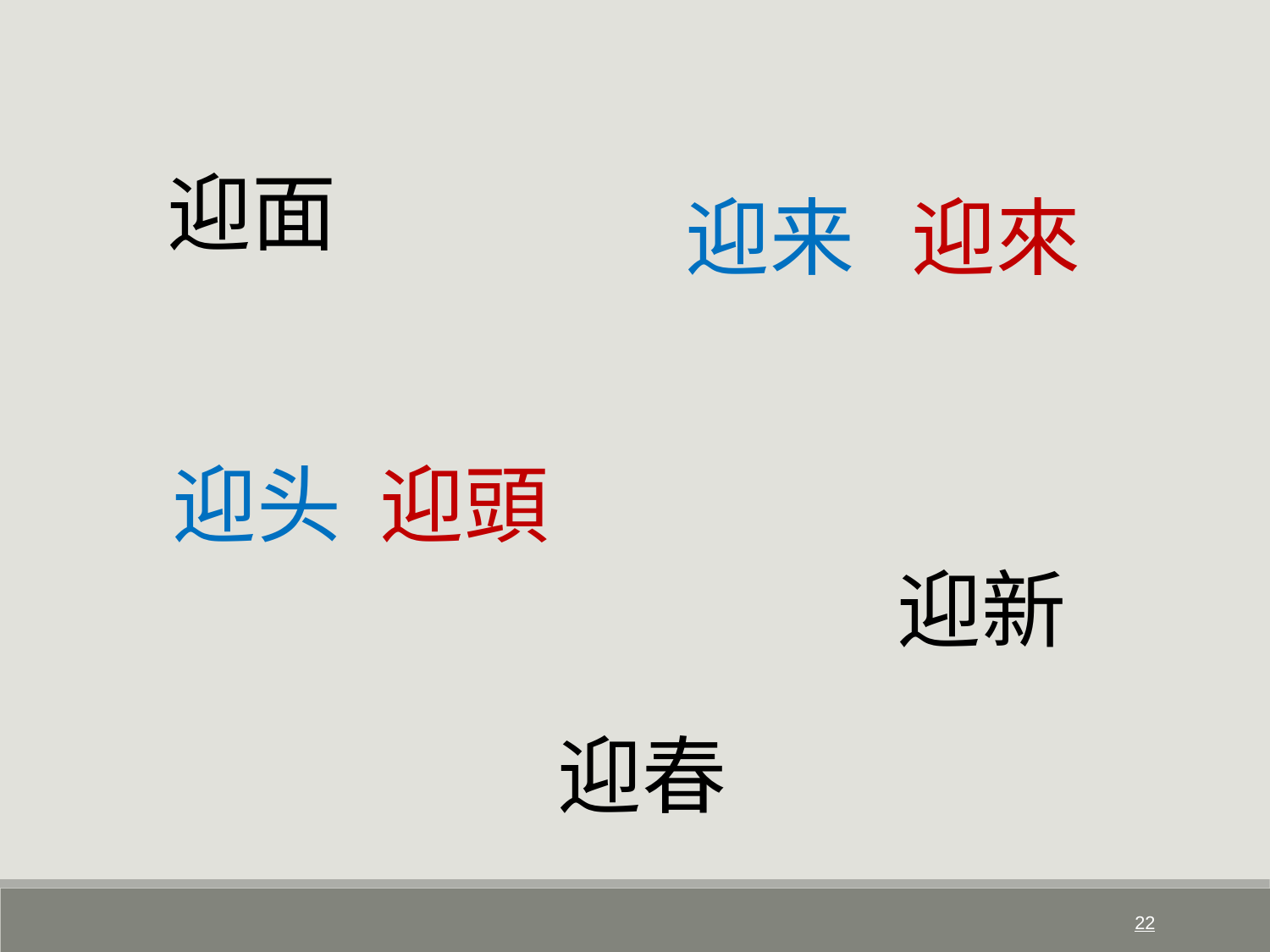

迎面
迎来   迎來
迎头  迎頭
迎新
迎春
22